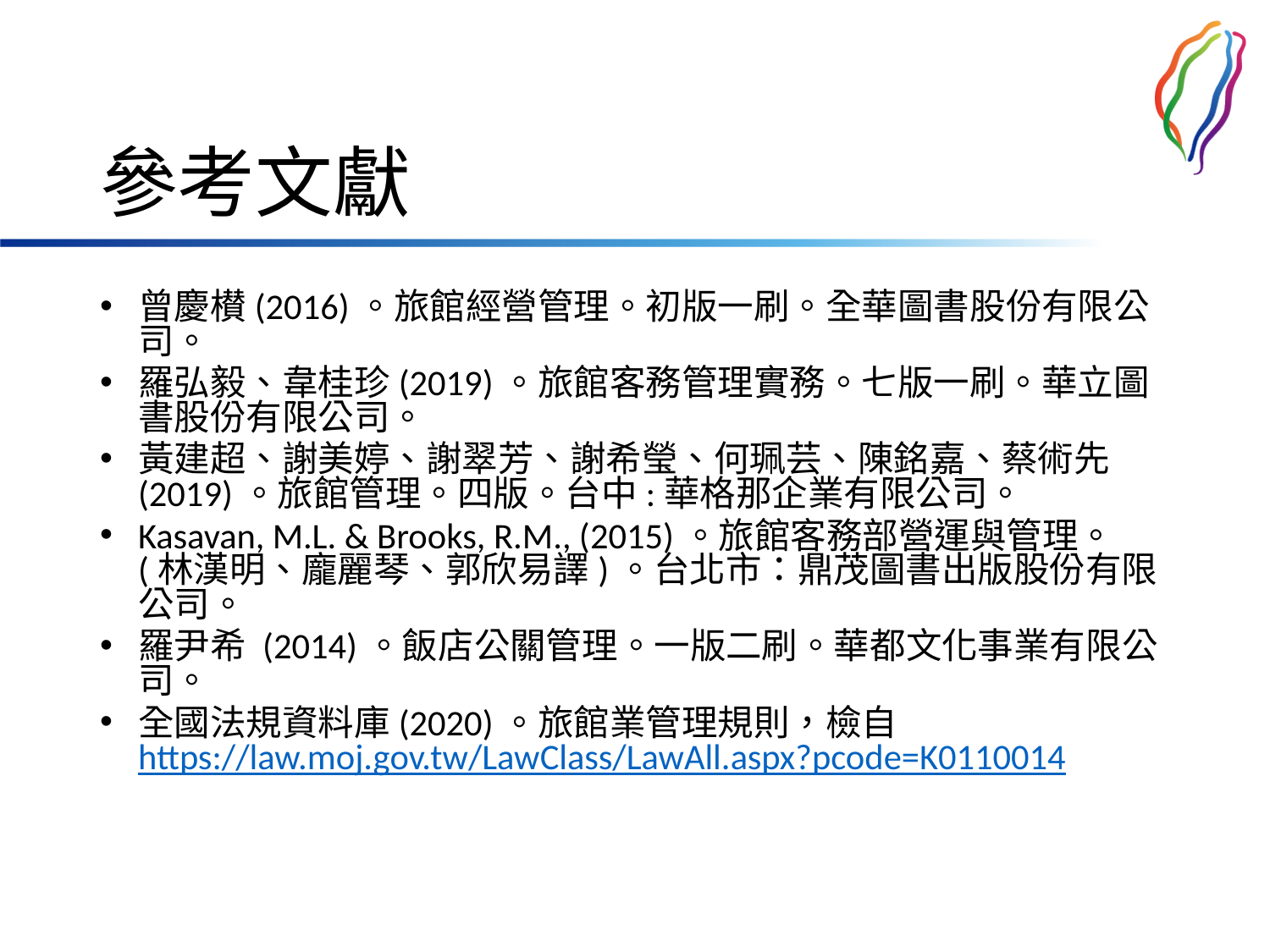

# 參考文獻
曾慶櫕(2016)。旅館經營管理。初版一刷。全華圖書股份有限公司。
羅弘毅、韋桂珍(2019)。旅館客務管理實務。七版一刷。華立圖書股份有限公司。
黃建超、謝美婷、謝翠芳、謝希瑩、何珮芸、陳銘嘉、蔡術先(2019)。旅館管理。四版。台中:華格那企業有限公司。
Kasavan, M.L. & Brooks, R.M., (2015)。旅館客務部營運與管理。(林漢明、龐麗琴、郭欣易譯)。台北市：鼎茂圖書出版股份有限公司。
羅尹希 (2014)。飯店公關管理。一版二刷。華都文化事業有限公司。
全國法規資料庫(2020)。旅館業管理規則，檢自https://law.moj.gov.tw/LawClass/LawAll.aspx?pcode=K0110014